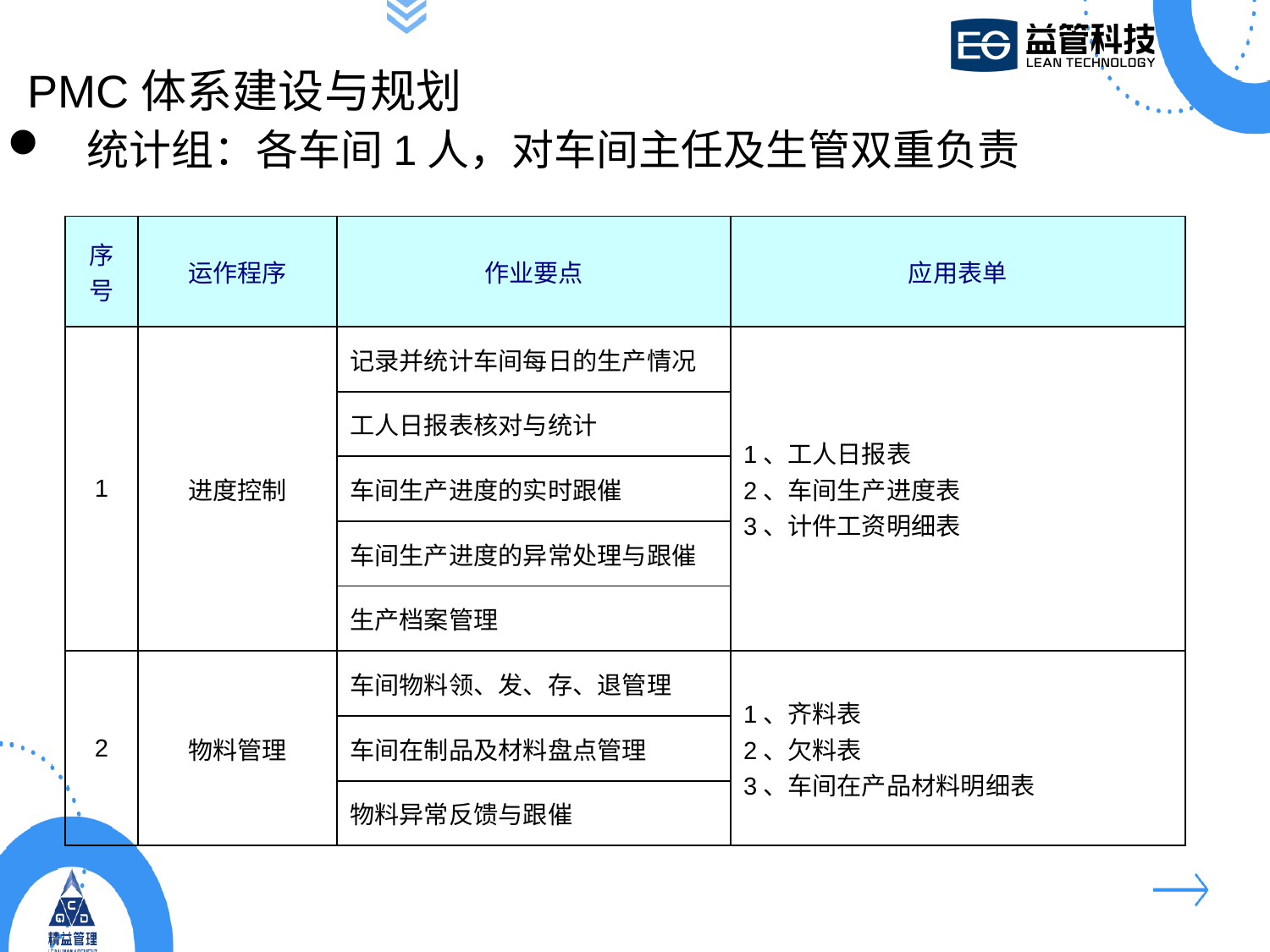

PMC体系建设与规划
统计组：各车间1人，对车间主任及生管双重负责
| 序号 | 运作程序 | 作业要点 | 应用表单 |
| --- | --- | --- | --- |
| 1 | 进度控制 | 记录并统计车间每日的生产情况 | 1、工人日报表 2、车间生产进度表 3、计件工资明细表 |
|  |  | 工人日报表核对与统计 |  |
|  |  | 车间生产进度的实时跟催 |  |
|  |  | 车间生产进度的异常处理与跟催 |  |
|  |  | 生产档案管理 |  |
| 2 | 物料管理 | 车间物料领、发、存、退管理 | 1、齐料表 2、欠料表 3、车间在产品材料明细表 |
|  |  | 车间在制品及材料盘点管理 |  |
|  |  | 物料异常反馈与跟催 |  |